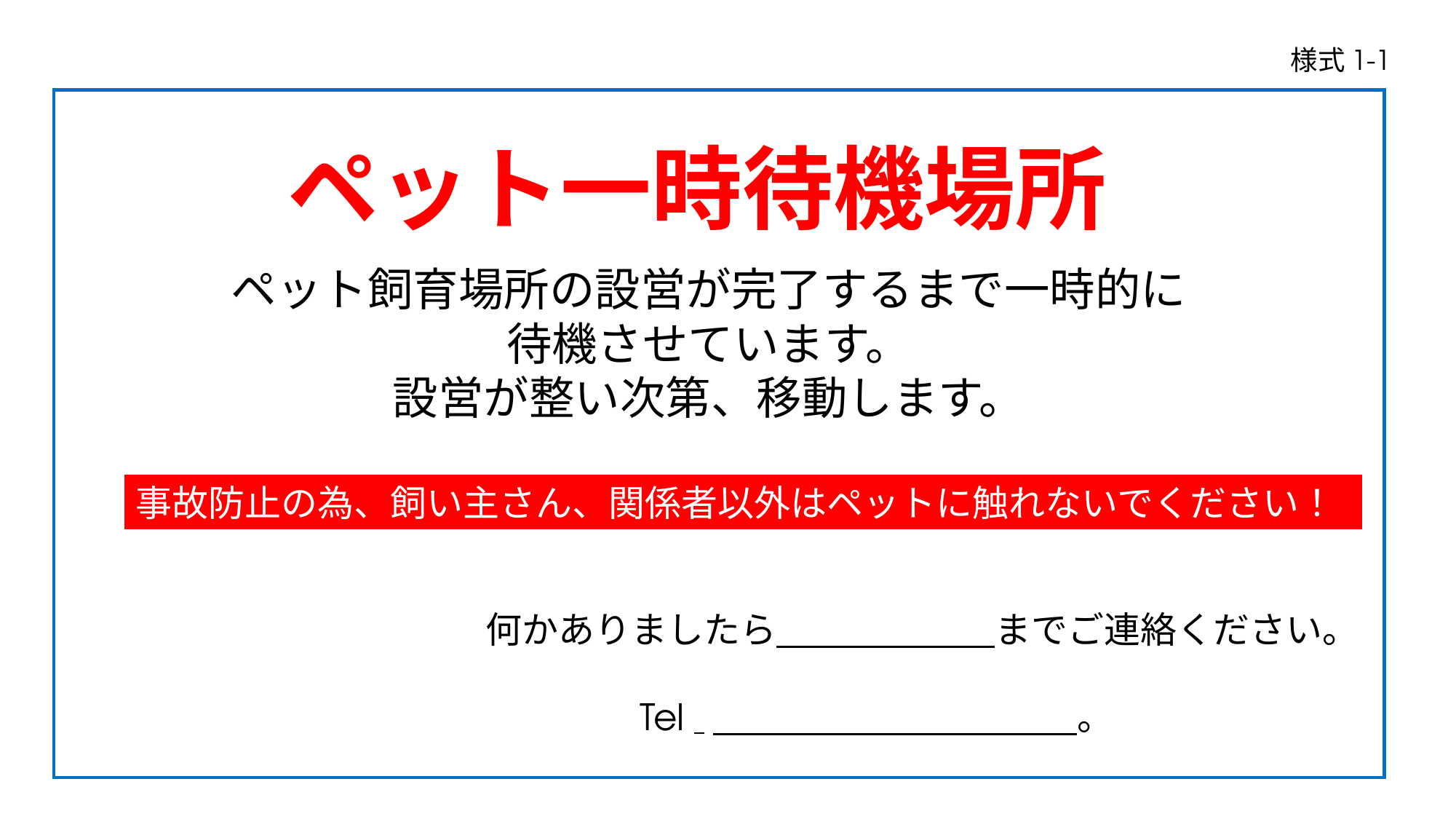

様式1-1

　　ペット一時待機場所
ペット飼育場所の設営が完了するまで一時的に
待機させています。
設営が整い次第、移動します。
事故防止の為、飼い主さん、関係者以外はペットに触れないでください！
何かありましたら　　　　　　までご連絡ください。

　　　　Tel  　　　　　　　　　　。